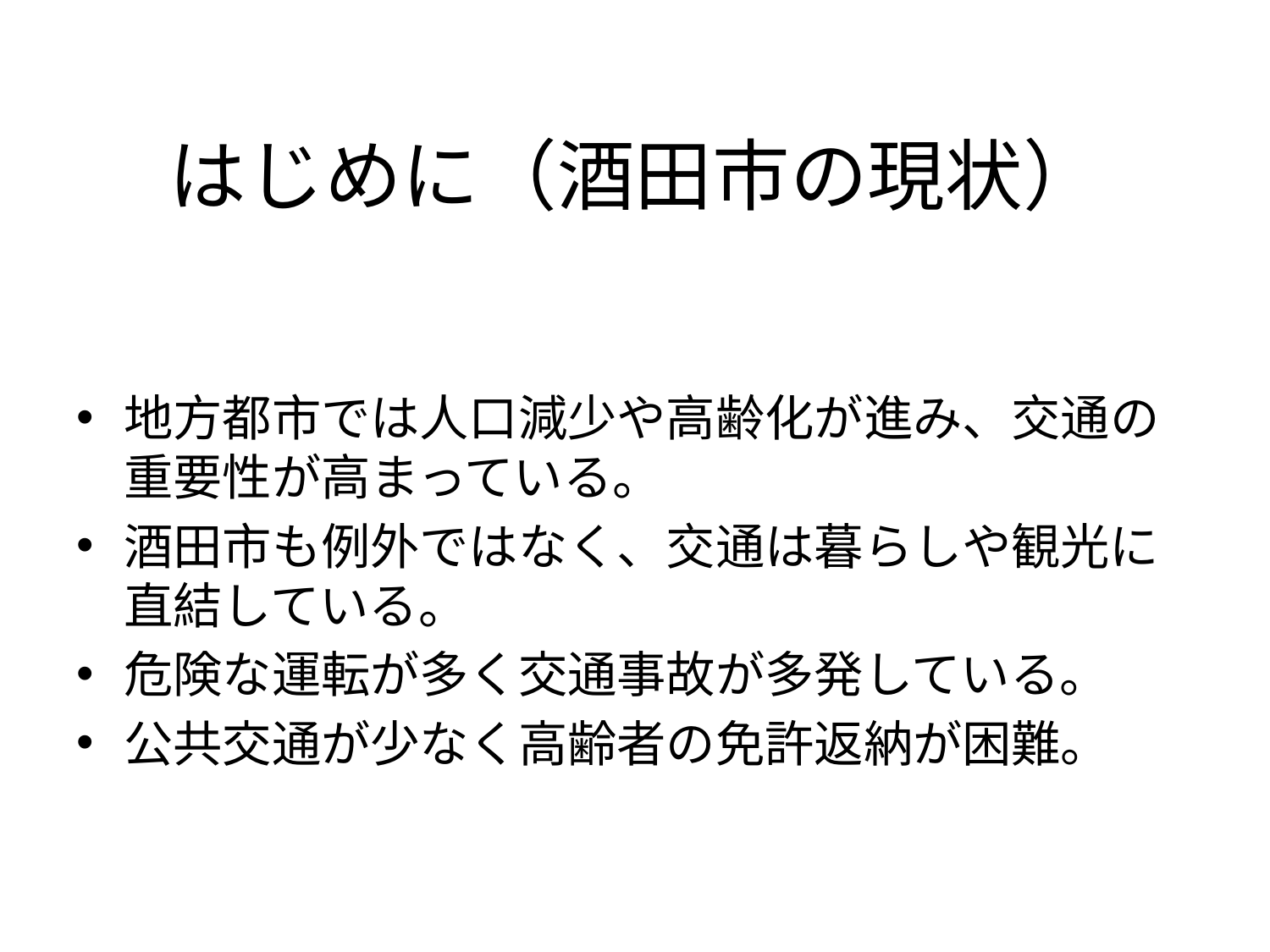

# はじめに（酒田市の現状）
地方都市では人口減少や高齢化が進み、交通の重要性が高まっている。
酒田市も例外ではなく、交通は暮らしや観光に直結している。
危険な運転が多く交通事故が多発している。
公共交通が少なく高齢者の免許返納が困難。